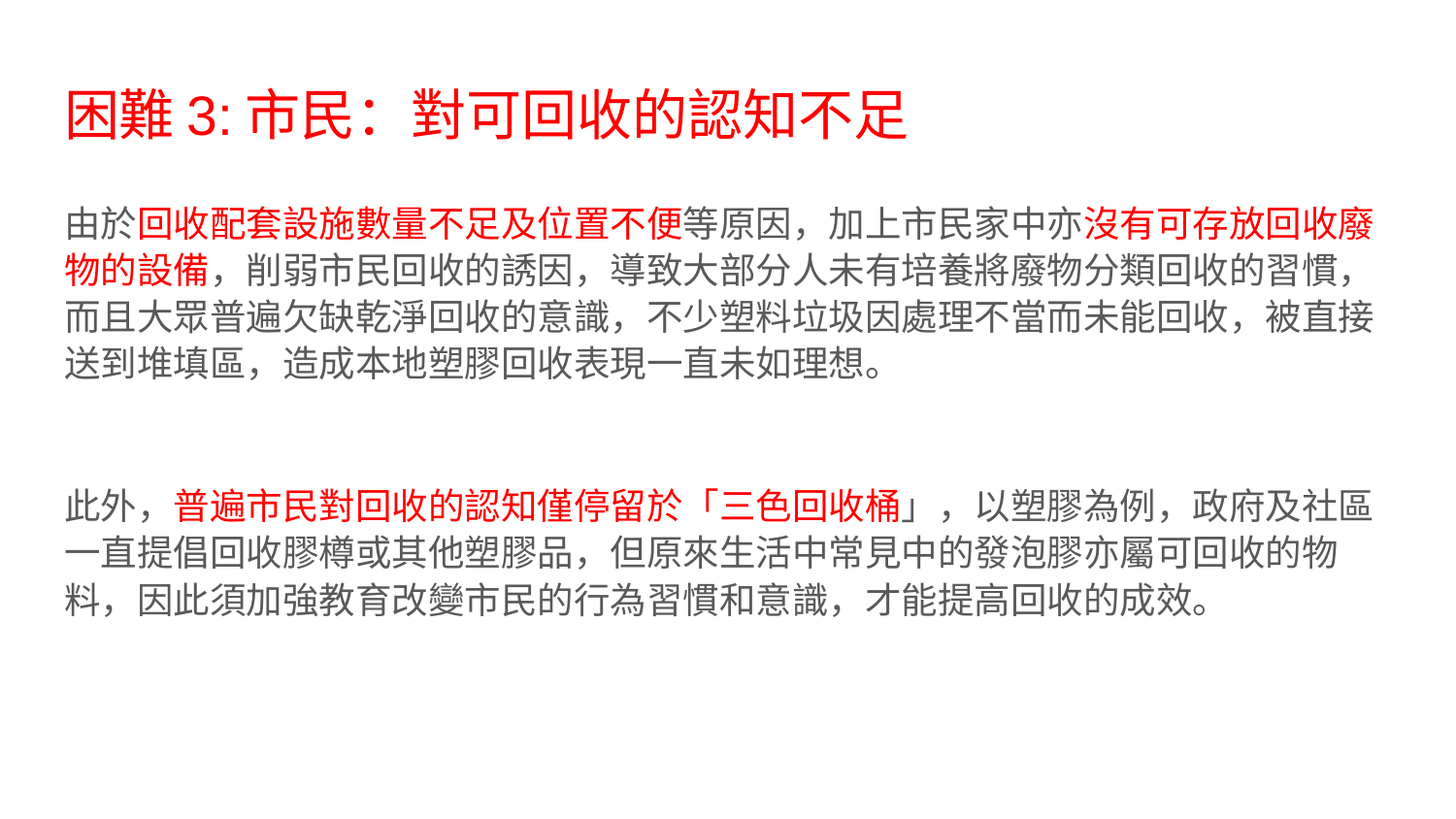

# 困難3:市民：對可回收的認知不足
由於回收配套設施數量不足及位置不便等原因，加上市民家中亦沒有可存放回收廢物的設備，削弱市民回收的誘因，導致大部分人未有培養將廢物分類回收的習慣，而且大眾普遍欠缺乾淨回收的意識，不少塑料垃圾因處理不當而未能回收，被直接送到堆填區，造成本地塑膠回收表現一直未如理想。

此外，普遍市民對回收的認知僅停留於「三色回收桶」，以塑膠為例，政府及社區一直提倡回收膠樽或其他塑膠品，但原來生活中常見中的發泡膠亦屬可回收的物料，因此須加強教育改變市民的行為習慣和意識，才能提高回收的成效。